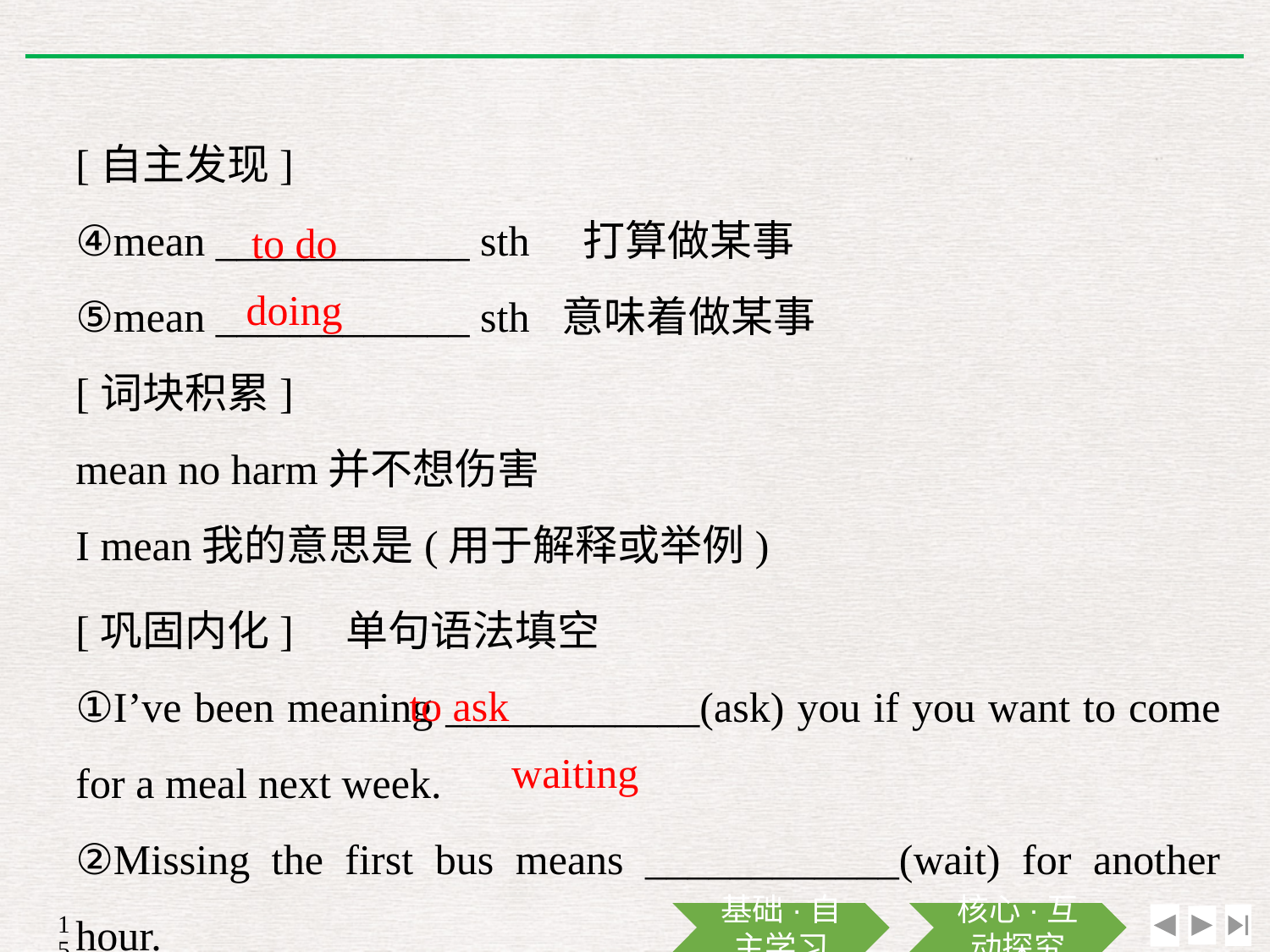

[自主发现]
④mean ____________ sth　打算做某事
⑤mean ____________ sth  意味着做某事
[词块积累]
mean no harm并不想伤害
I mean我的意思是(用于解释或举例)
to do
doing
[巩固内化]　单句语法填空
①I’ve been meaning ____________(ask) you if you want to come for a meal next week.
②Missing the first bus means ____________(wait) for another hour.
to ask
waiting